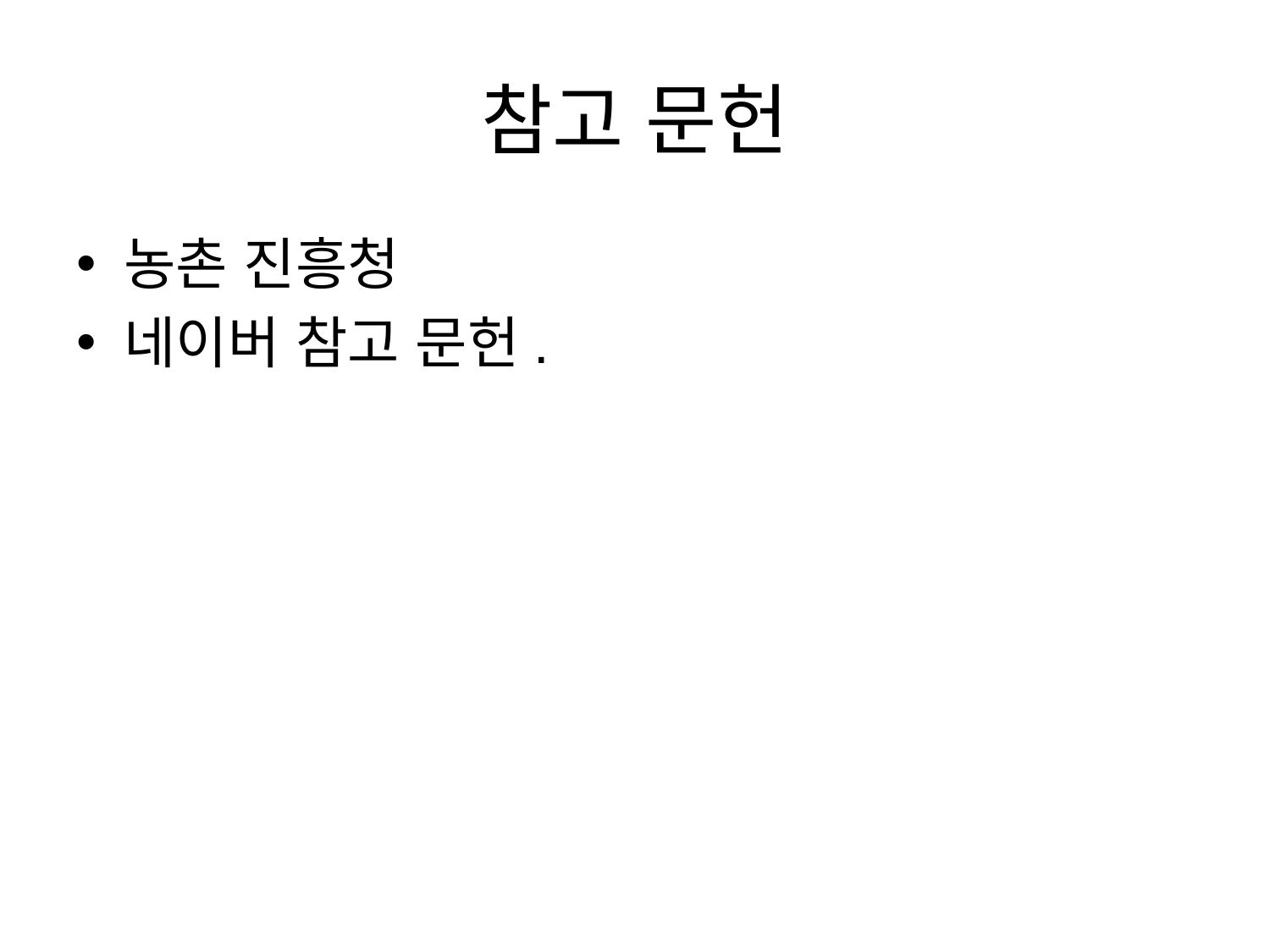

# 참고 문헌
농촌 진흥청
네이버 참고 문헌.